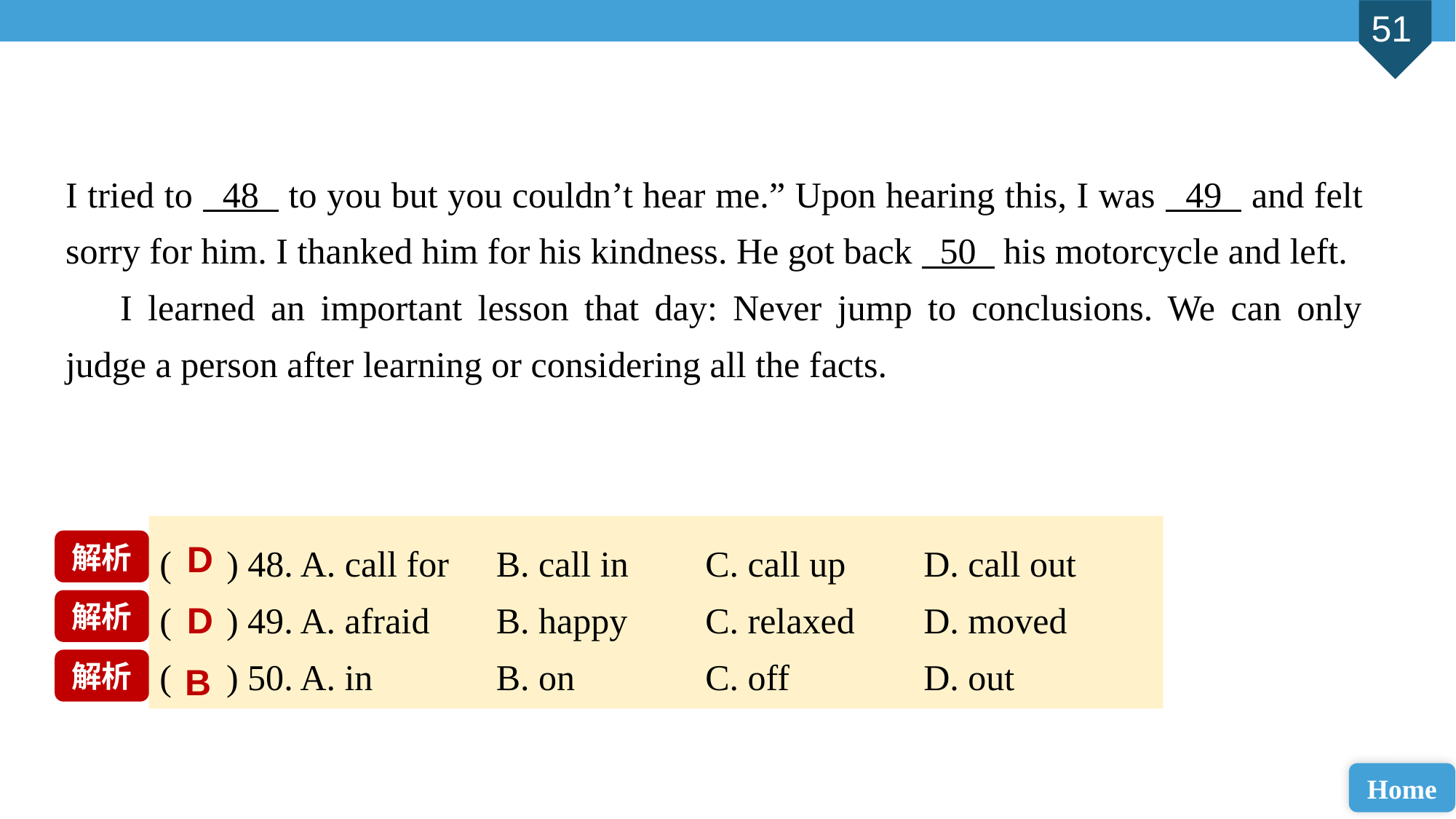

I tried to   48   to you but you couldn’t hear me.” Upon hearing this, I was   49   and felt sorry for him. I thanked him for his kindness. He got back   50   his motorcycle and left.
I learned an important lesson that day: Never jump to conclusions. We can only judge a person after learning or considering all the facts.
(      ) 48. A. call for 	 B. call in 	C. call up 	D. call out
(      ) 49. A. afraid	 B. happy 	C. relaxed 	D. moved
(      ) 50. A. in 	 B. on 		C. off 		D. out
D
解析
解析
D
解析
B